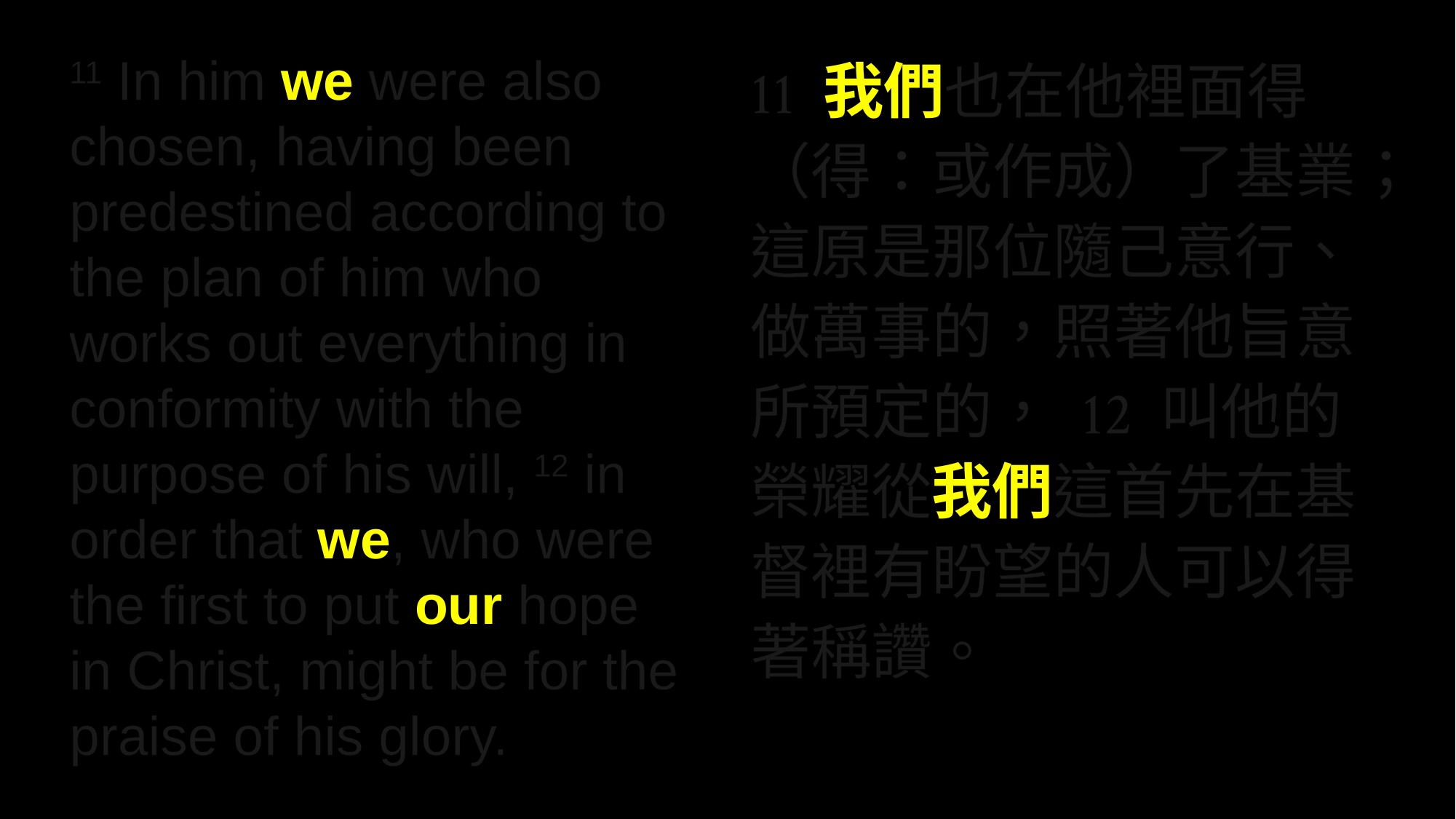

11 我們也在他裡面得（得：或作成）了基業；這原是那位隨己意行、做萬事的，照著他旨意所預定的， 12 叫他的榮耀從我們這首先在基督裡有盼望的人可以得著稱讚。
11 In him we were also chosen, having been predestined according to the plan of him who works out everything in conformity with the purpose of his will, 12 in order that we, who were the first to put our hope in Christ, might be for the praise of his glory.